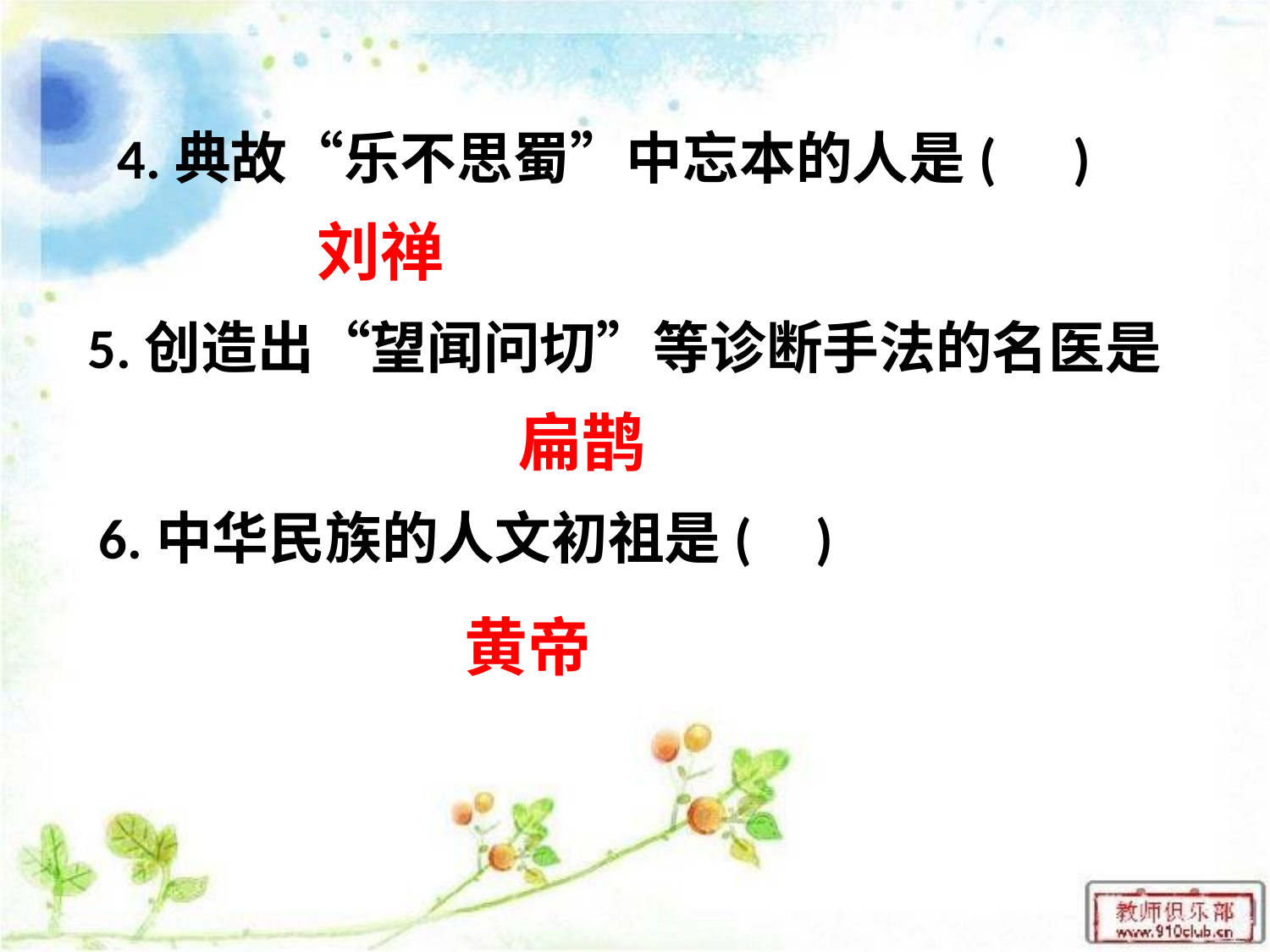

4.典故“乐不思蜀”中忘本的人是(      )
刘禅
5.创造出“望闻问切”等诊断手法的名医是
扁鹊
6.中华民族的人文初祖是(     )
黄帝